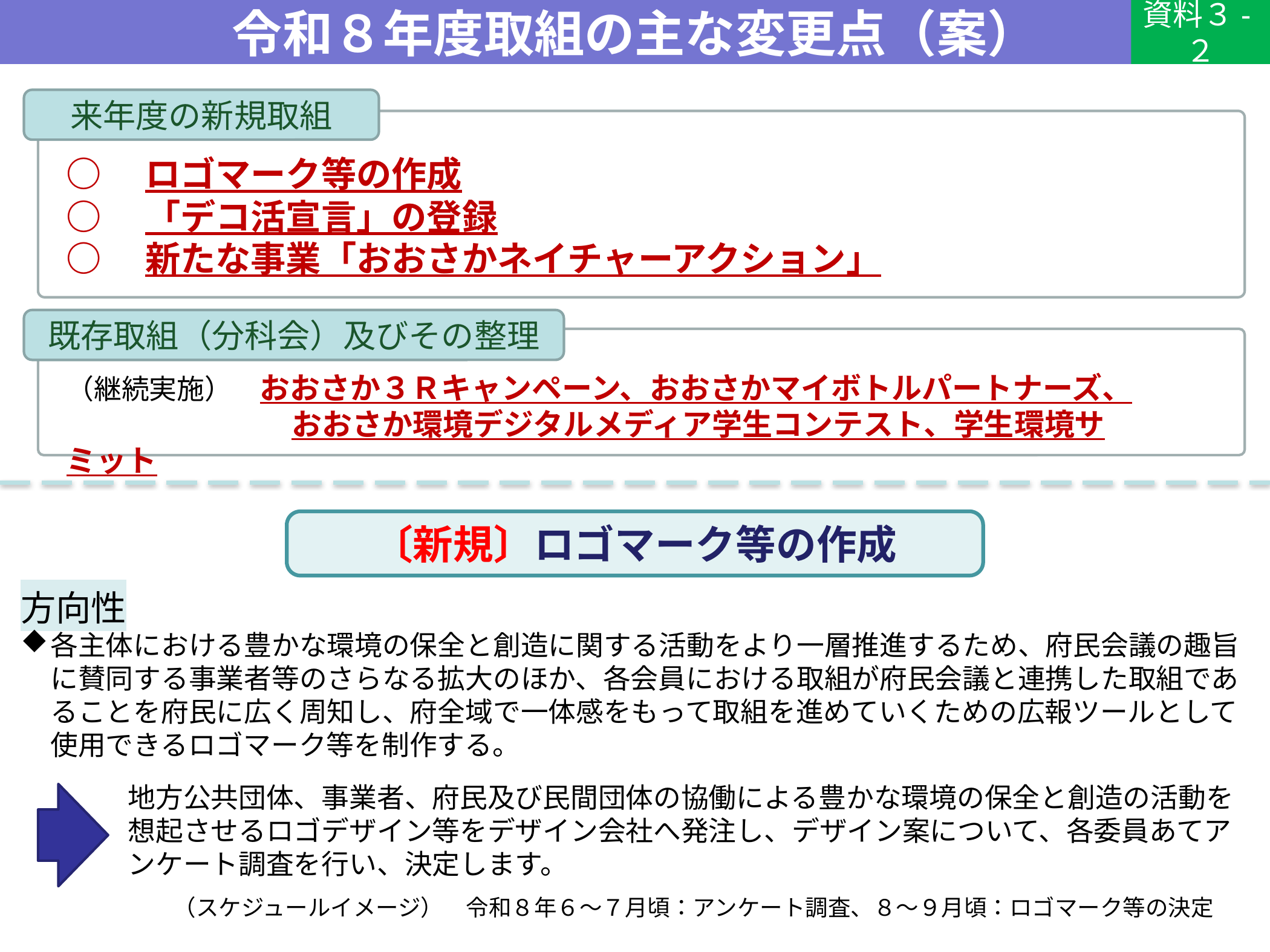

令和８年度取組の主な変更点（案）
資料３-２
来年度の新規取組

○　ロゴマーク等の作成
○　「デコ活宣言」の登録
○　新たな事業「おおさかネイチャーアクション」
既存取組（分科会）及びその整理

（継続実施）　おおさか３Ｒキャンペーン、おおさかマイボトルパートナーズ、
　　　　　　　  おおさか環境デジタルメディア学生コンテスト、学生環境サミット
〔新規〕ロゴマーク等の作成
方向性
各主体における豊かな環境の保全と創造に関する活動をより一層推進するため、府民会議の趣旨に賛同する事業者等のさらなる拡大のほか、各会員における取組が府民会議と連携した取組であることを府民に広く周知し、府全域で一体感をもって取組を進めていくための広報ツールとして使用できるロゴマーク等を制作する。
地方公共団体、事業者、府民及び民間団体の協働による豊かな環境の保全と創造の活動を想起させるロゴデザイン等をデザイン会社へ発注し、デザイン案について、各委員あてアンケート調査を行い、決定します。

（スケジュールイメージ）　令和８年６～７月頃：アンケート調査、８～９月頃：ロゴマーク等の決定